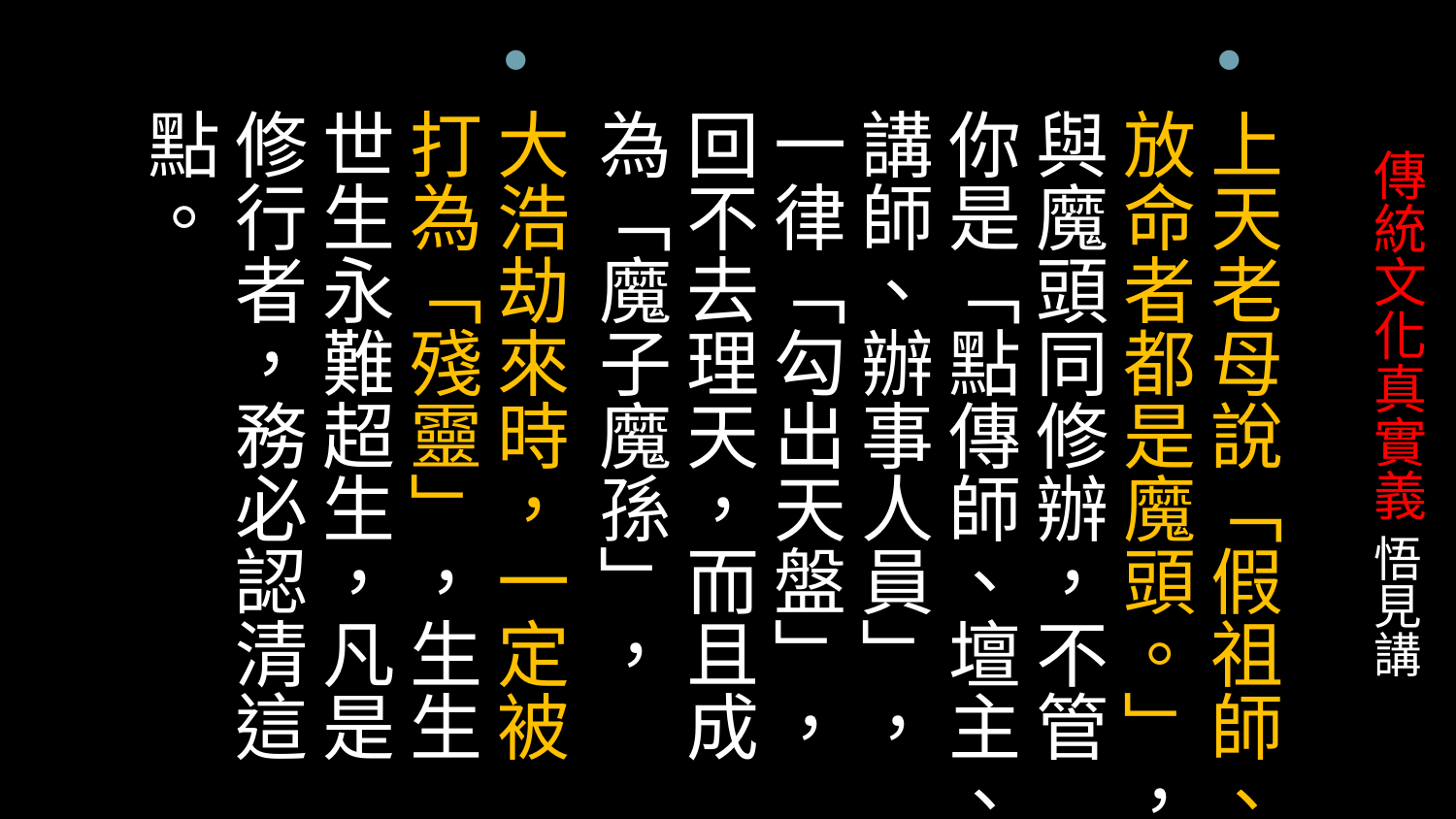

上天老母說「假祖師、放命者都是魔頭。」，與魔頭同修辦，不管你是「點傳師、壇主、講師、辦事人員」，一律「勾出天盤」，回不去理天，而且成為「魔子魔孫」，
大浩劫來時，一定被打為「殘靈」，生生世生永難超生，凡是修行者，務必認清這點。

# 傳統文化真實義 悟見講